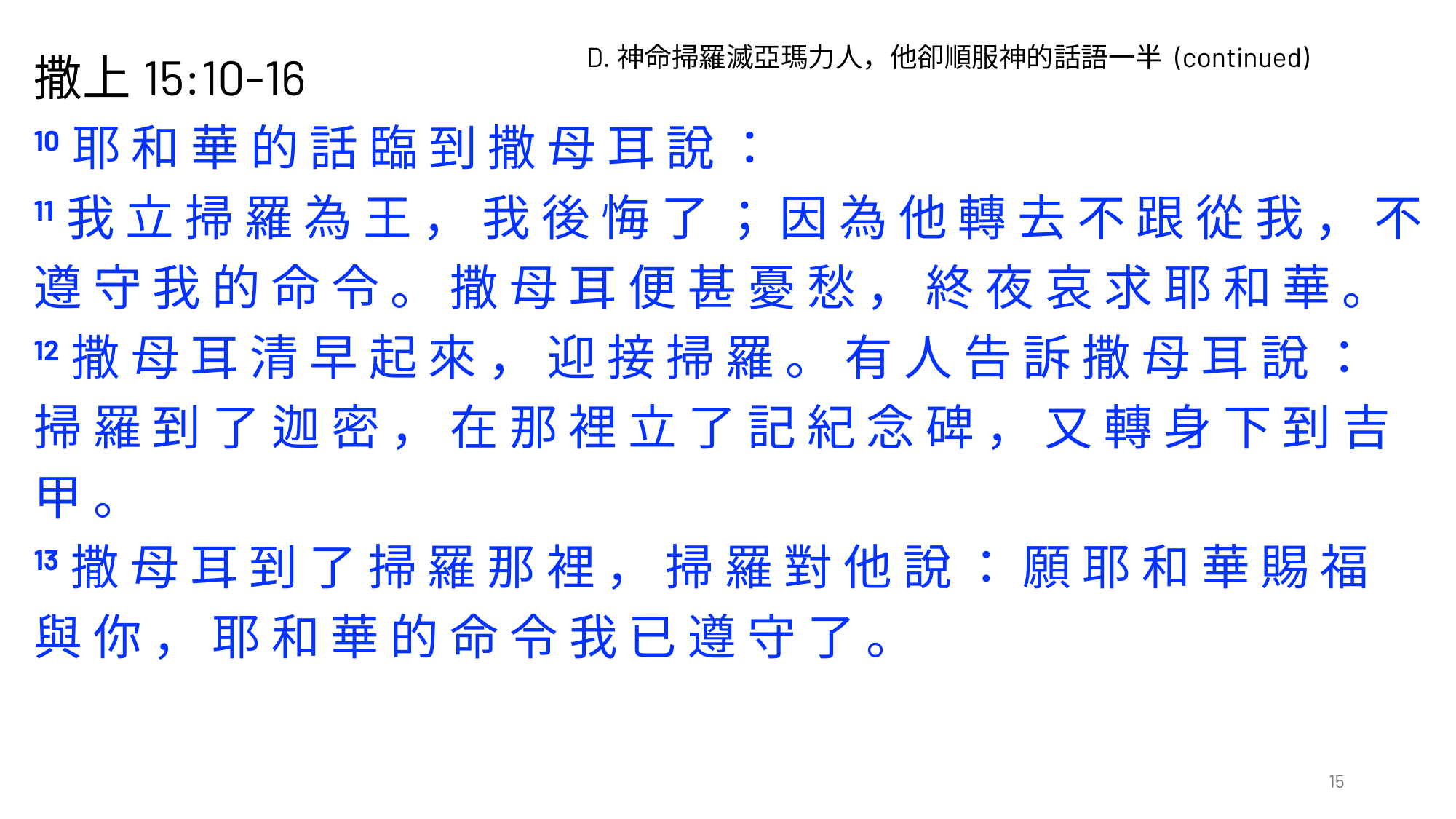

撒上15:10-16
10 耶 和 華 的 話 臨 到 撒 母 耳 說 ：
11 我 立 掃 羅 為 王 ， 我 後 悔 了 ； 因 為 他 轉 去 不 跟 從 我 ， 不 遵 守 我 的 命 令 。 撒 母 耳 便 甚 憂 愁 ， 終 夜 哀 求 耶 和 華 。
12 撒 母 耳 清 早 起 來 ， 迎 接 掃 羅 。 有 人 告 訴 撒 母 耳 說 ： 掃 羅 到 了 迦 密 ， 在 那 裡 立 了 記 紀 念 碑 ， 又 轉 身 下 到 吉 甲 。
13 撒 母 耳 到 了 掃 羅 那 裡 ， 掃 羅 對 他 說 ： 願 耶 和 華 賜 福 與 你 ， 耶 和 華 的 命 令 我 已 遵 守 了 。

D.神命掃羅滅亞瑪力人，他卻順服神的話語一半 (continued)
15